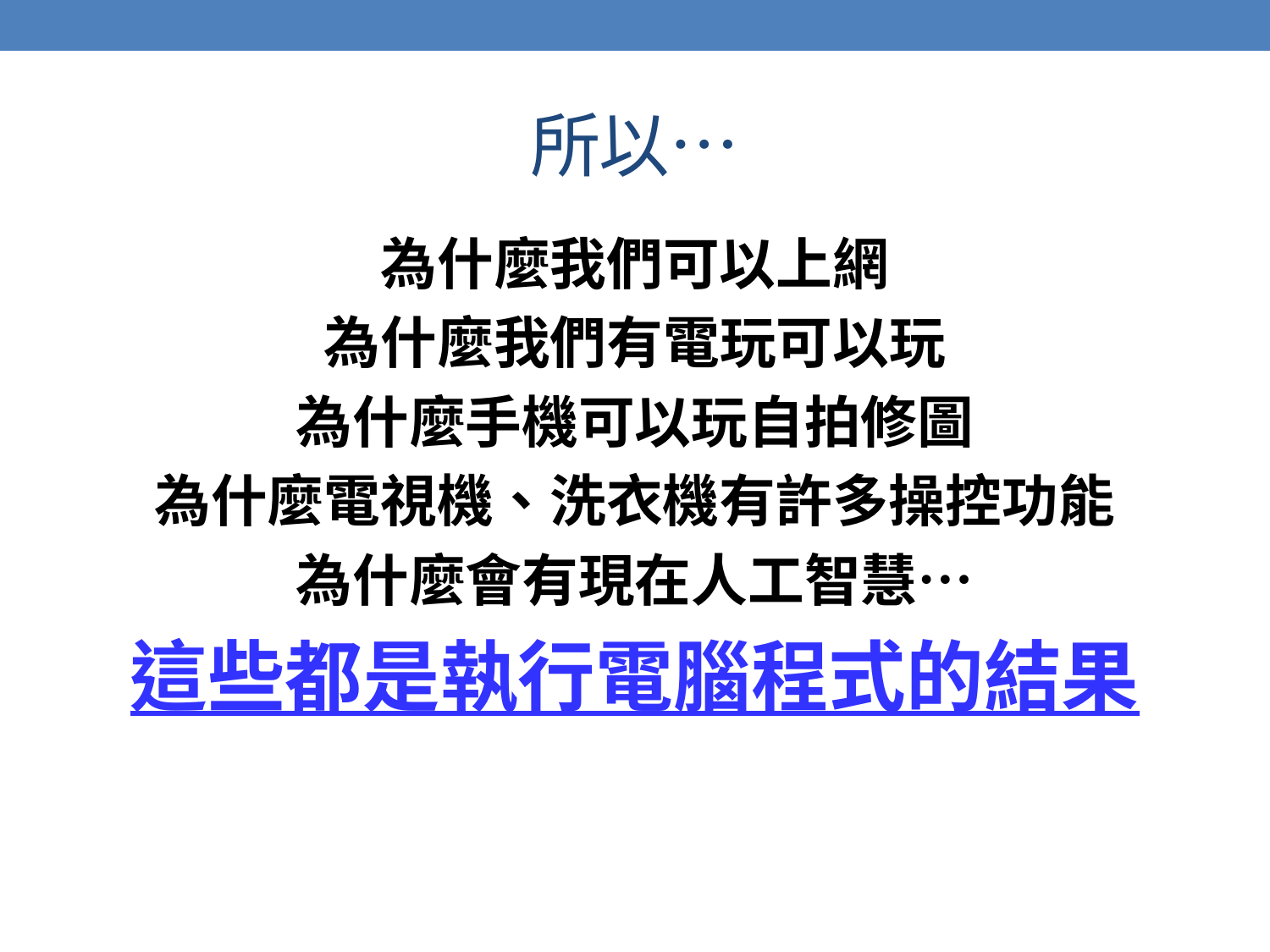

# 所以…
為什麼我們可以上網
為什麼我們有電玩可以玩
為什麼手機可以玩自拍修圖
為什麼電視機、洗衣機有許多操控功能
為什麼會有現在人工智慧…
這些都是執行電腦程式的結果